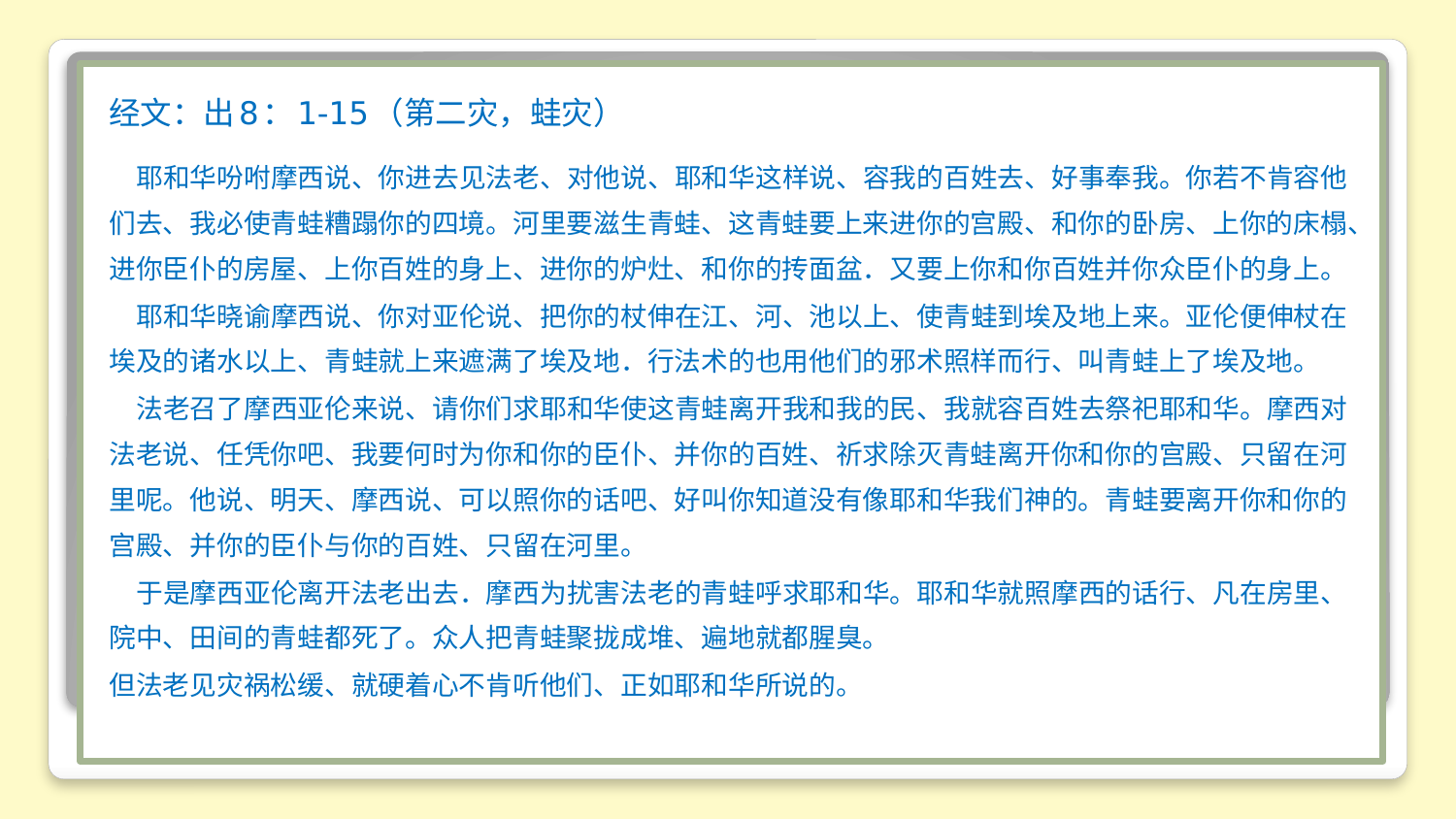

经文：出8：1-15（第二灾，蛙灾）

    耶和华吩咐摩西说、你进去见法老、对他说、耶和华这样说、容我的百姓去、好事奉我。你若不肯容他们去、我必使青蛙糟蹋你的四境。河里要滋生青蛙、这青蛙要上来进你的宫殿、和你的卧房、上你的床榻、进你臣仆的房屋、上你百姓的身上、进你的炉灶、和你的抟面盆．又要上你和你百姓并你众臣仆的身上。
    耶和华晓谕摩西说、你对亚伦说、把你的杖伸在江、河、池以上、使青蛙到埃及地上来。亚伦便伸杖在埃及的诸水以上、青蛙就上来遮满了埃及地．行法术的也用他们的邪术照样而行、叫青蛙上了埃及地。
    法老召了摩西亚伦来说、请你们求耶和华使这青蛙离开我和我的民、我就容百姓去祭祀耶和华。摩西对法老说、任凭你吧、我要何时为你和你的臣仆、并你的百姓、祈求除灭青蛙离开你和你的宫殿、只留在河里呢。他说、明天、摩西说、可以照你的话吧、好叫你知道没有像耶和华我们神的。青蛙要离开你和你的宫殿、并你的臣仆与你的百姓、只留在河里。
    于是摩西亚伦离开法老出去．摩西为扰害法老的青蛙呼求耶和华。耶和华就照摩西的话行、凡在房里、院中、田间的青蛙都死了。众人把青蛙聚拢成堆、遍地就都腥臭。
但法老见灾祸松缓、就硬着心不肯听他们、正如耶和华所说的。